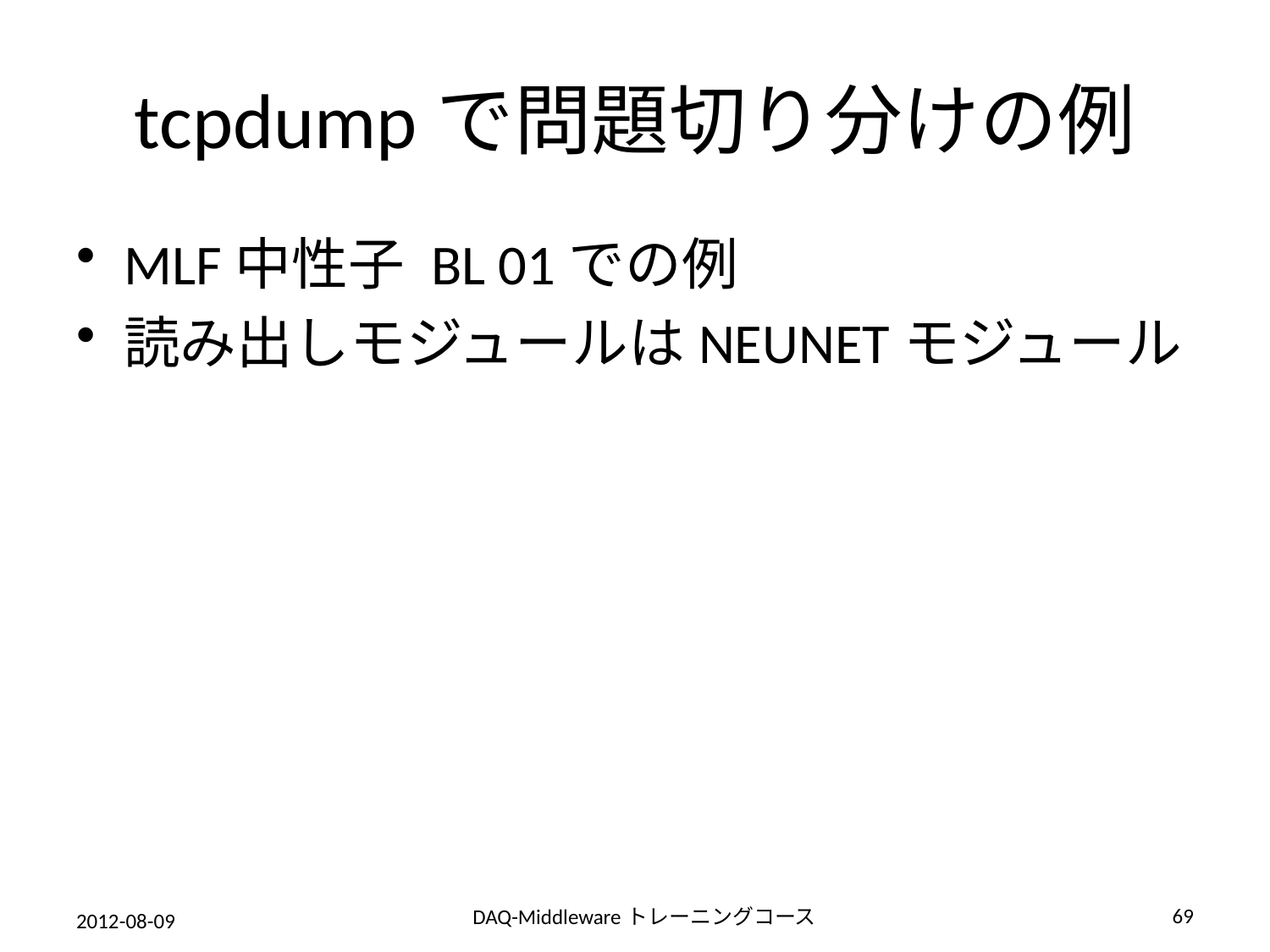

# tcpdumpで問題切り分けの例
MLF中性子 BL 01での例
読み出しモジュールはNEUNETモジュール
69
DAQ-Middlewareトレーニングコース
2012-08-09